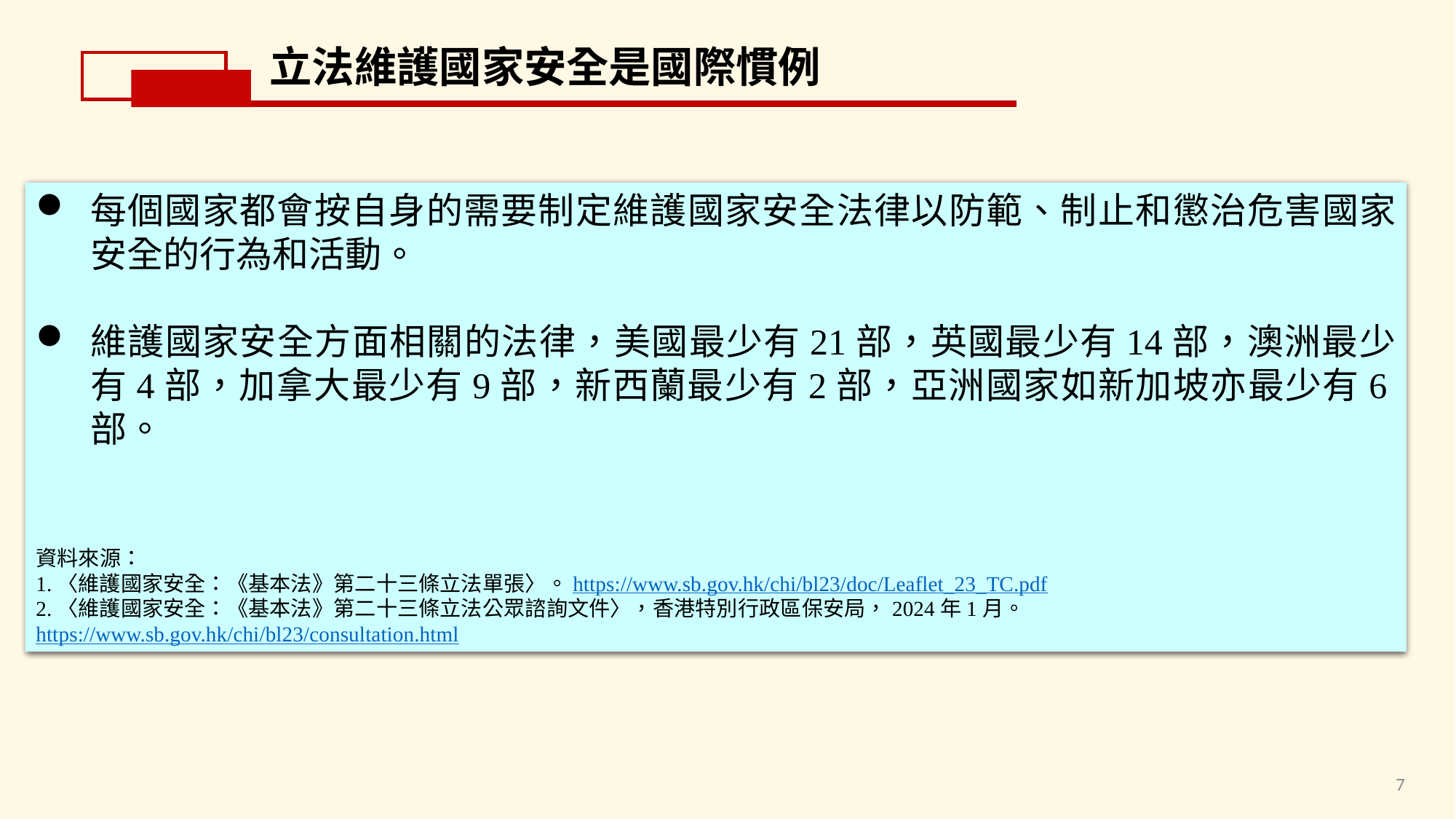

立法維護國家安全是國際慣例

每個國家都會按自身的需要制定維護國家安全法律以防範、制止和懲治危害國家安全的行為和活動。

維護國家安全方面相關的法律，美國最少有21部，英國最少有14部，澳洲最少有4部，加拿大最少有9部，新西蘭最少有2部，亞洲國家如新加坡亦最少有6部。

資料來源：
1.〈維護國家安全：《基本法》第二十三條立法單張〉。https://www.sb.gov.hk/chi/bl23/doc/Leaflet_23_TC.pdf
2.〈維護國家安全：《基本法》第二十三條立法公眾諮詢文件〉，香港特別行政區保安局，2024年1月。 https://www.sb.gov.hk/chi/bl23/consultation.html